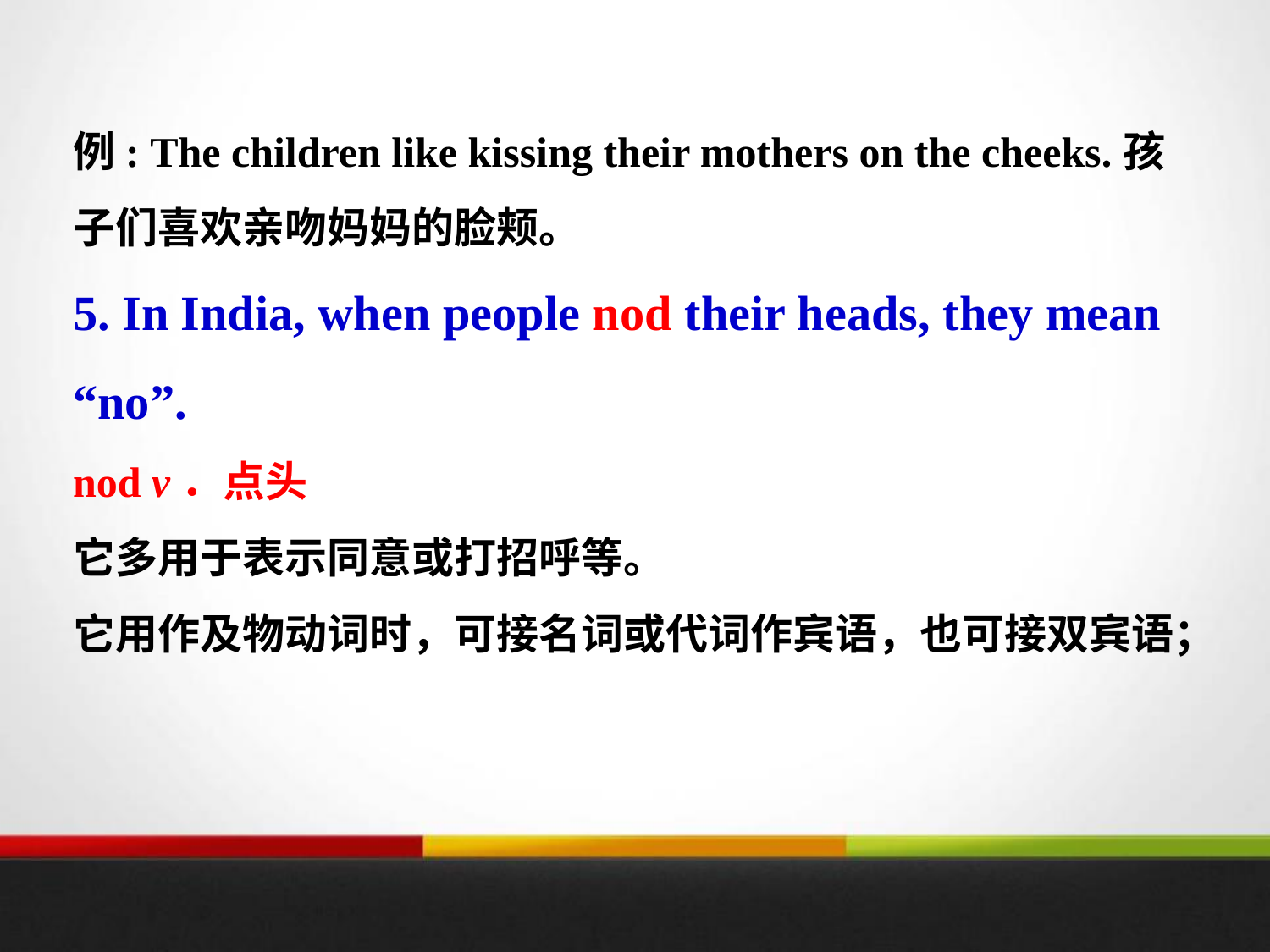

例: The children like kissing their mothers on the cheeks.孩子们喜欢亲吻妈妈的脸颊。
5. In India, when people nod their heads, they mean “no”.
nod v．点头
它多用于表示同意或打招呼等。
它用作及物动词时，可接名词或代词作宾语，也可接双宾语；